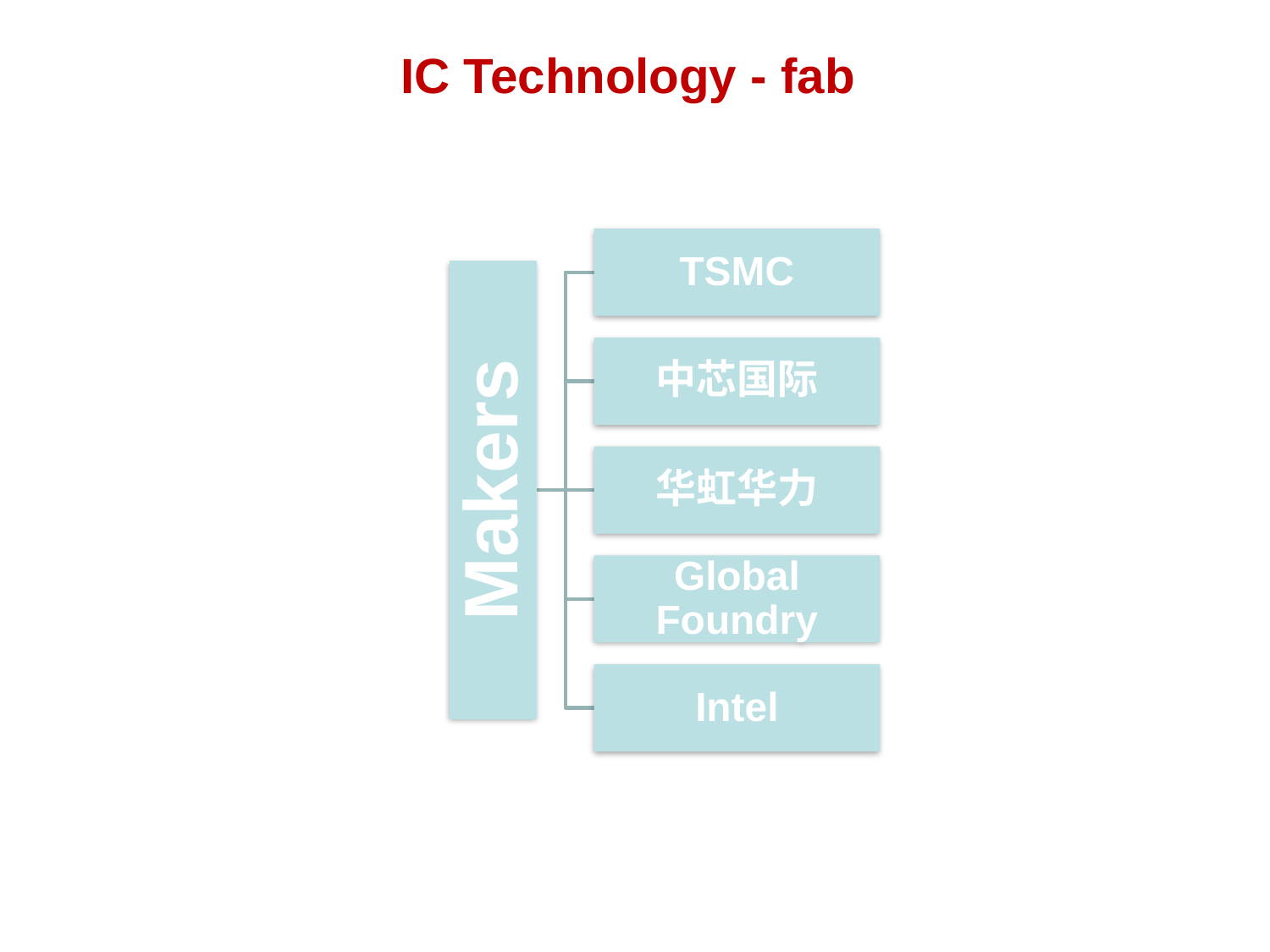

# IC Technology - fab

Makers
TSMC
中芯国际
华虹华力
Global Foundry
Intel